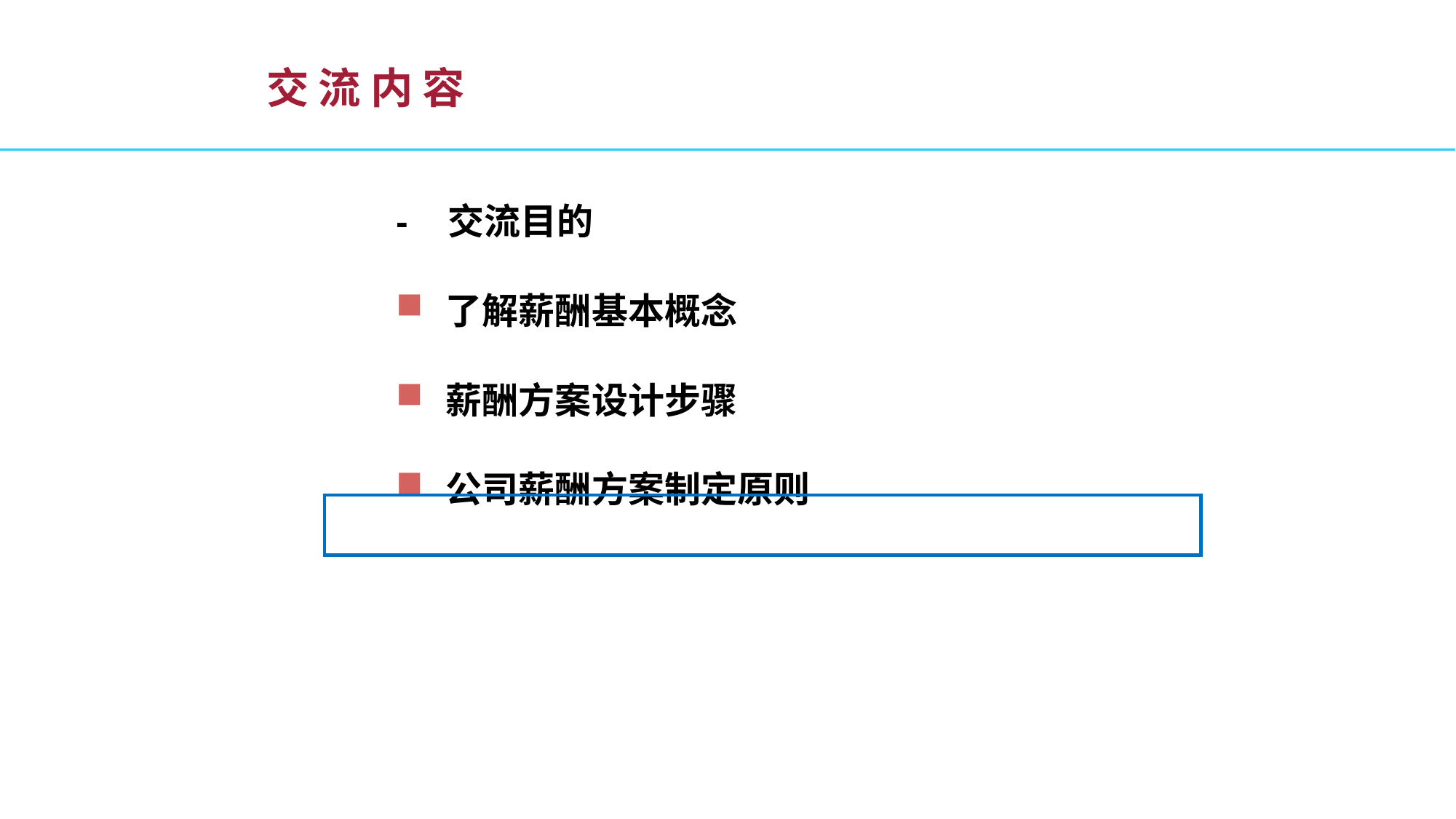

交 流 内 容

-   交流目的
了解薪酬基本概念
薪酬方案设计步骤
公司薪酬方案制定原则